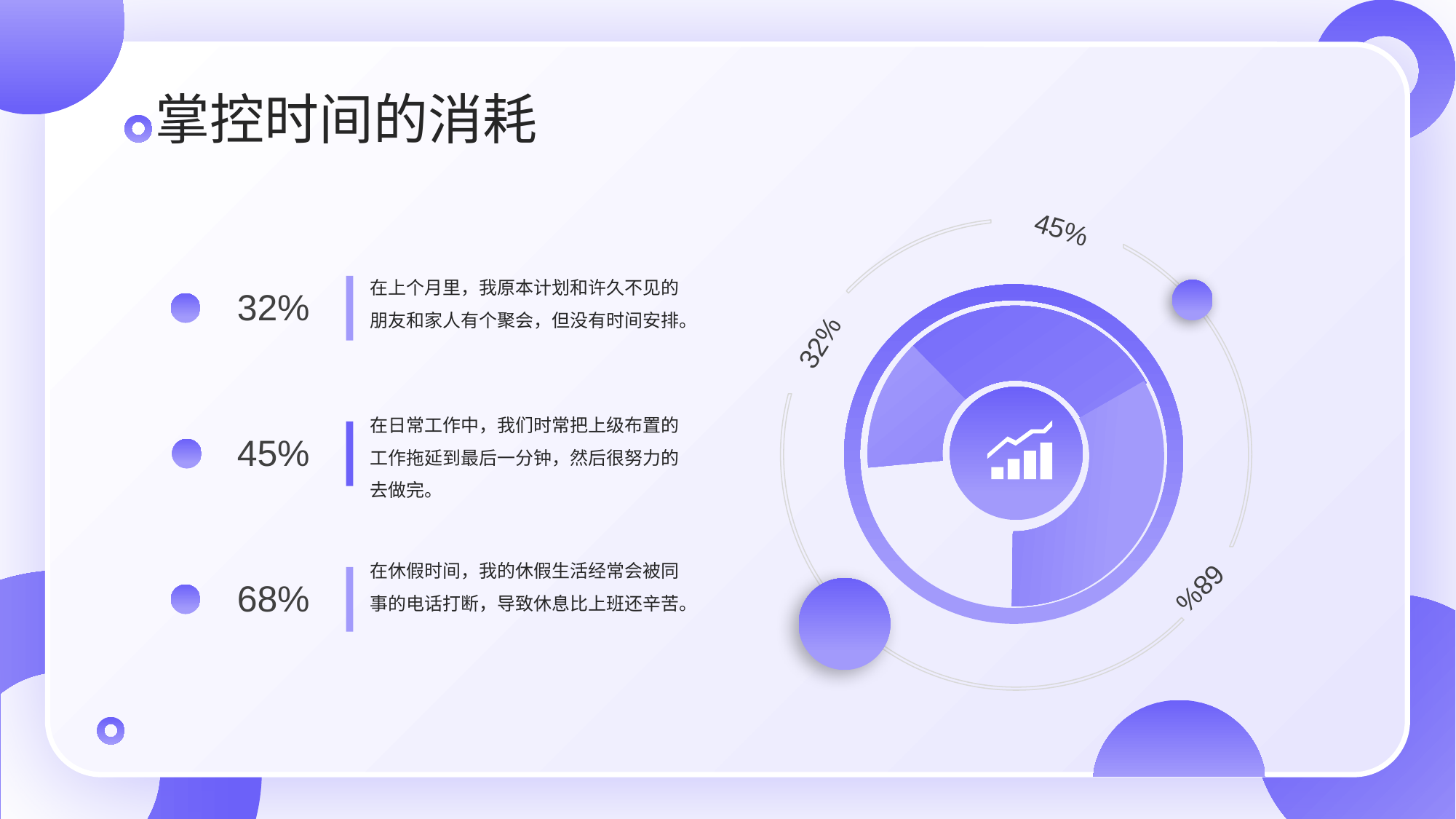

45%

32%

68%

在上个月里，我原本计划和许久不见的朋友和家人有个聚会，但没有时间安排。

32%

在日常工作中，我们时常把上级布置的工作拖延到最后一分钟，然后很努力的去做完。

45%

在休假时间，我的休假生活经常会被同事的电话打断，导致休息比上班还辛苦。

68%